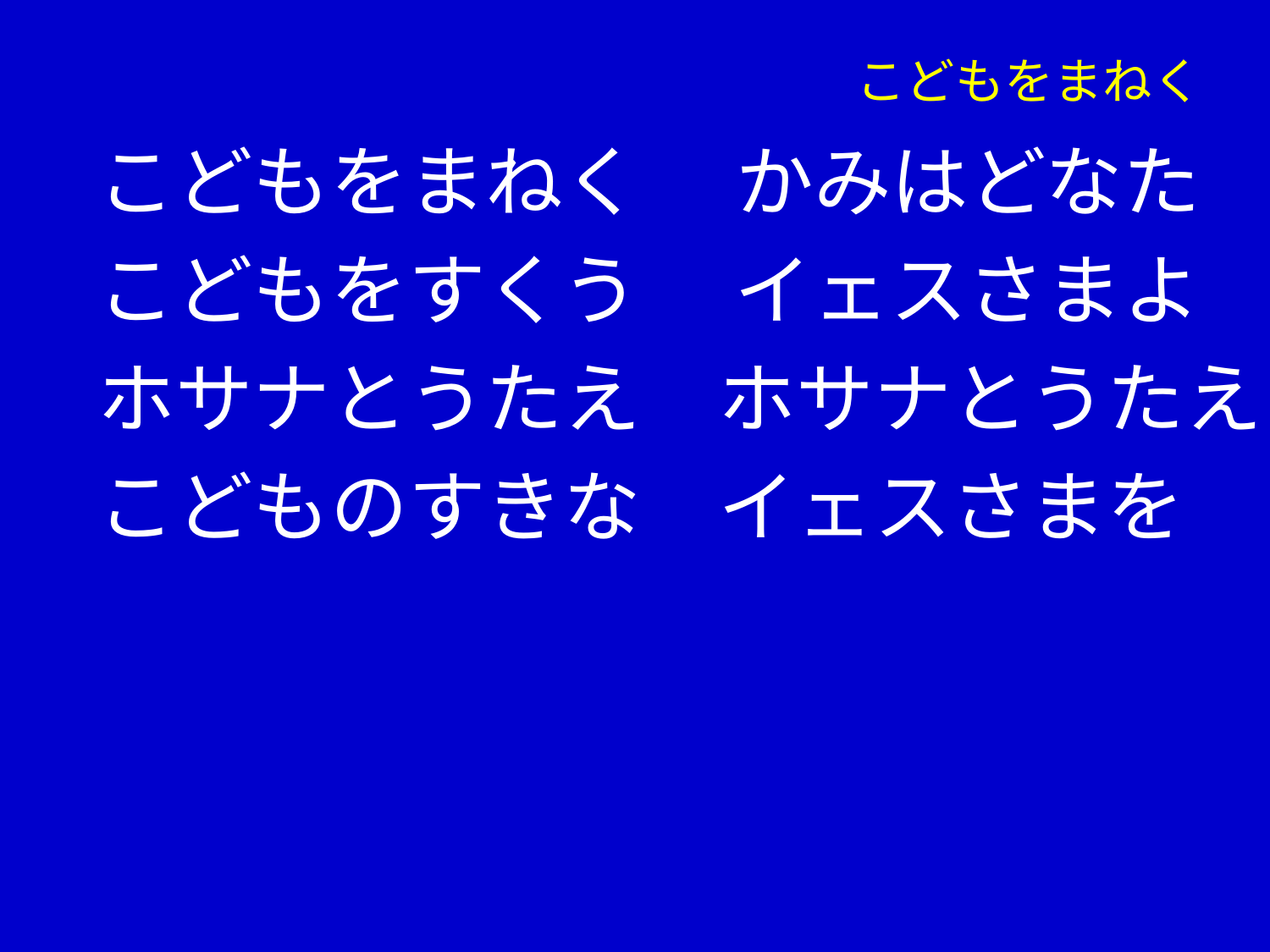

# こどもをまねく
こどもをまねく　 かみはどなた
こどもをすくう　 イェスさまよ
ホサナとうたえ　ホサナとうたえ
こどものすきな　イェスさまを